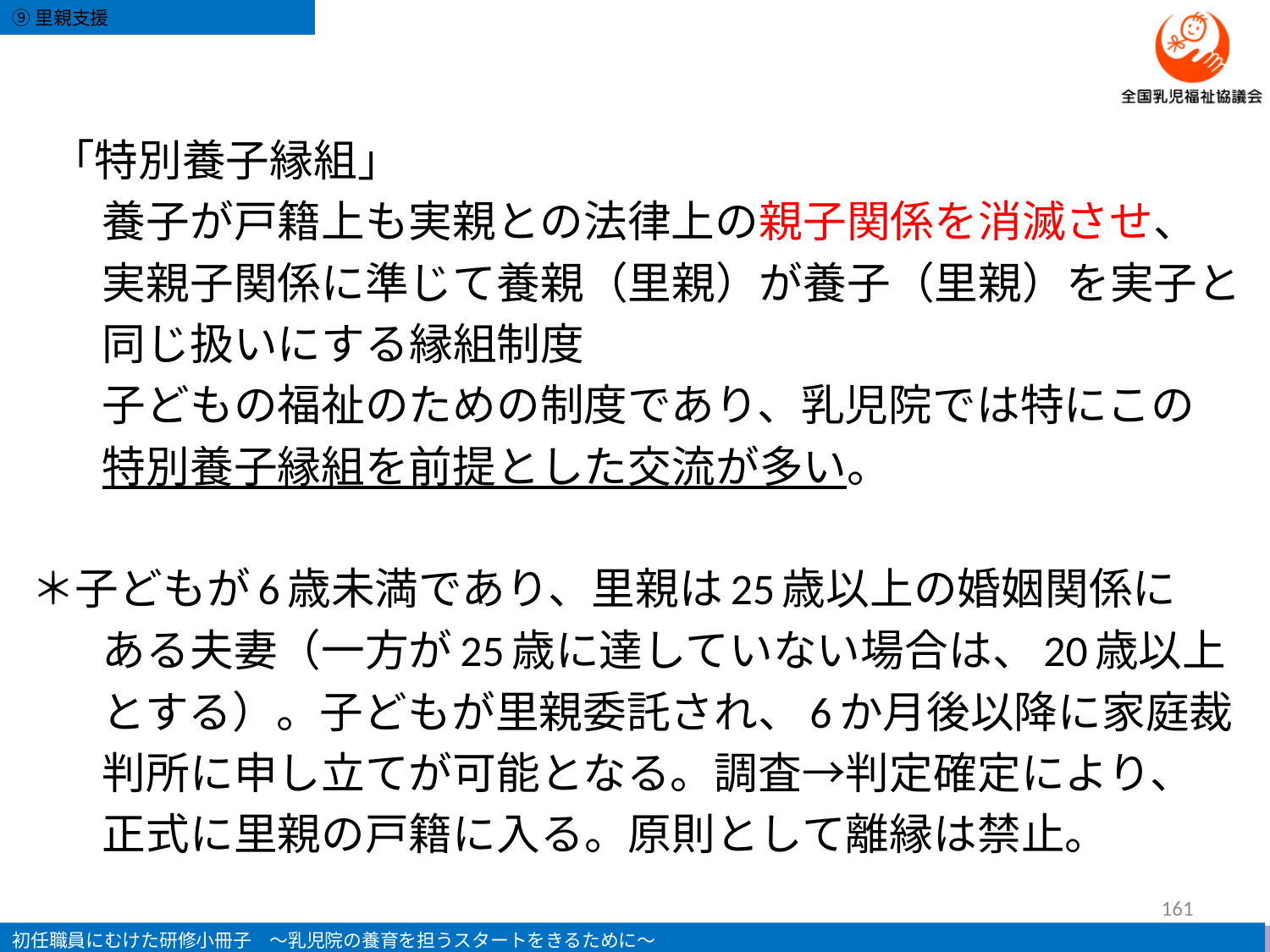

「特別養子縁組」
　　養子が戸籍上も実親との法律上の親子関係を消滅させ、
　　実親子関係に準じて養親（里親）が養子（里親）を実子と
　　同じ扱いにする縁組制度
　　子どもの福祉のための制度であり、乳児院では特にこの
　　特別養子縁組を前提とした交流が多い。

 ＊子どもが6歳未満であり、里親は25歳以上の婚姻関係に
　　ある夫妻（一方が25歳に達していない場合は、20歳以上
　　とする）。子どもが里親委託され、6か月後以降に家庭裁
　　判所に申し立てが可能となる。調査→判定確定により、
　　正式に里親の戸籍に入る。原則として離縁は禁止。
161